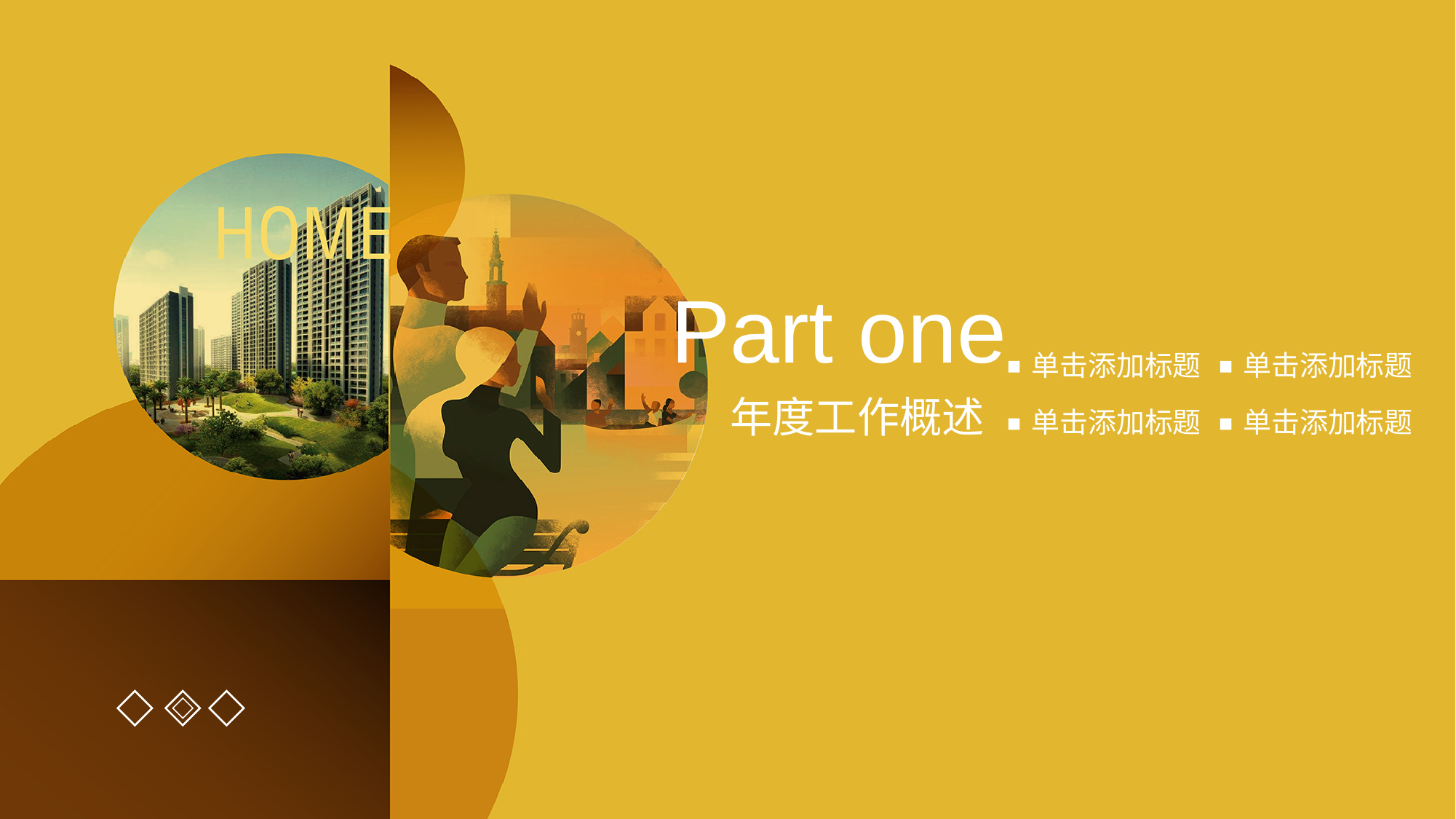

Part one
单击添加标题

单击添加标题

年度工作概述
单击添加标题

单击添加标题